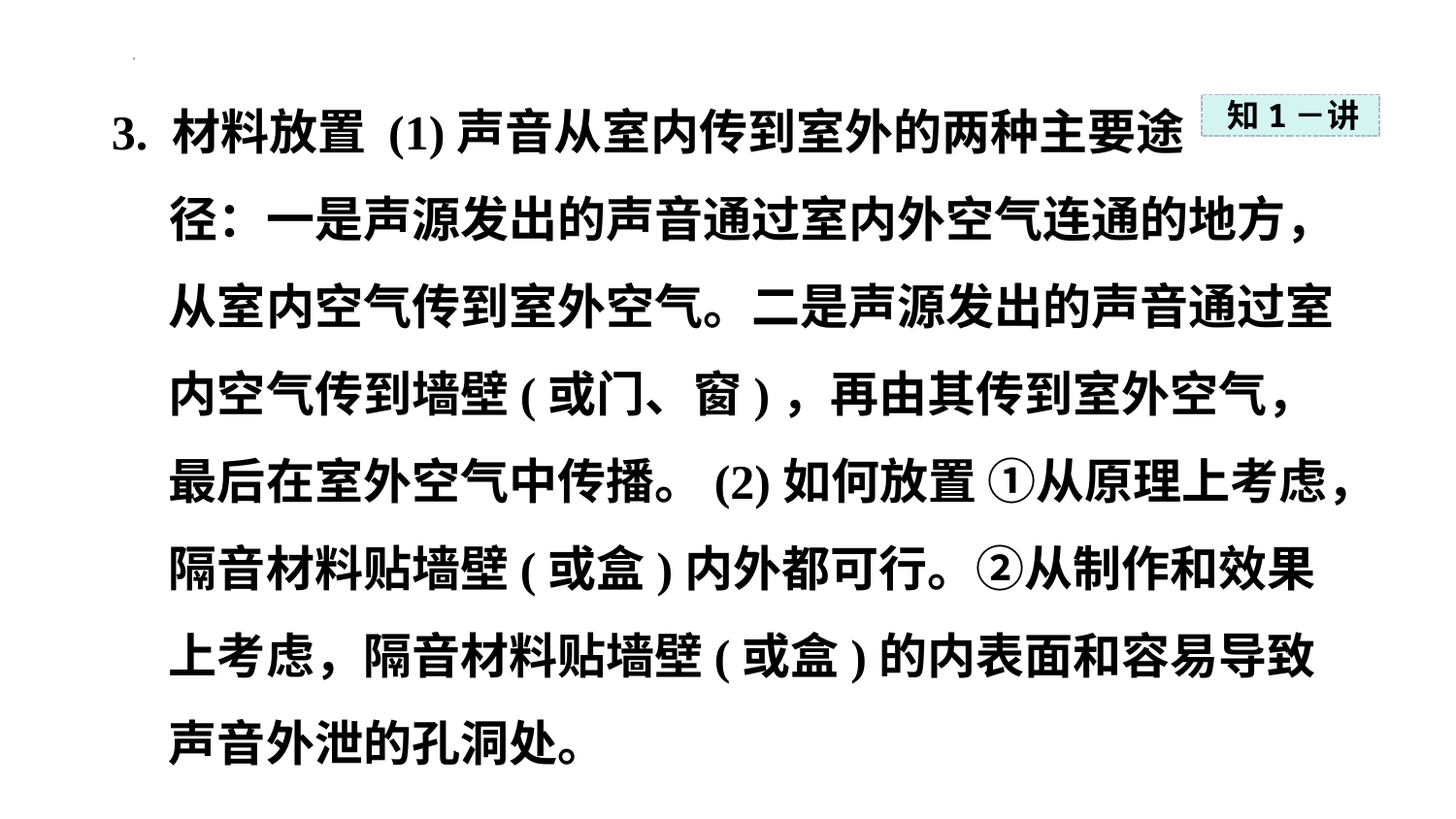

3. 材料放置 (1)声音从室内传到室外的两种主要途
径：一是声源发出的声音通过室内外空气连通的地方，从室内空气传到室外空气。二是声源发出的声音通过室内空气传到墙壁(或门、窗)，再由其传到室外空气，最后在室外空气中传播。(2)如何放置 ①从原理上考虑，隔音材料贴墙壁(或盒)内外都可行。②从制作和效果上考虑，隔音材料贴墙壁(或盒)的内表面和容易导致声音外泄的孔洞处。
知1－讲